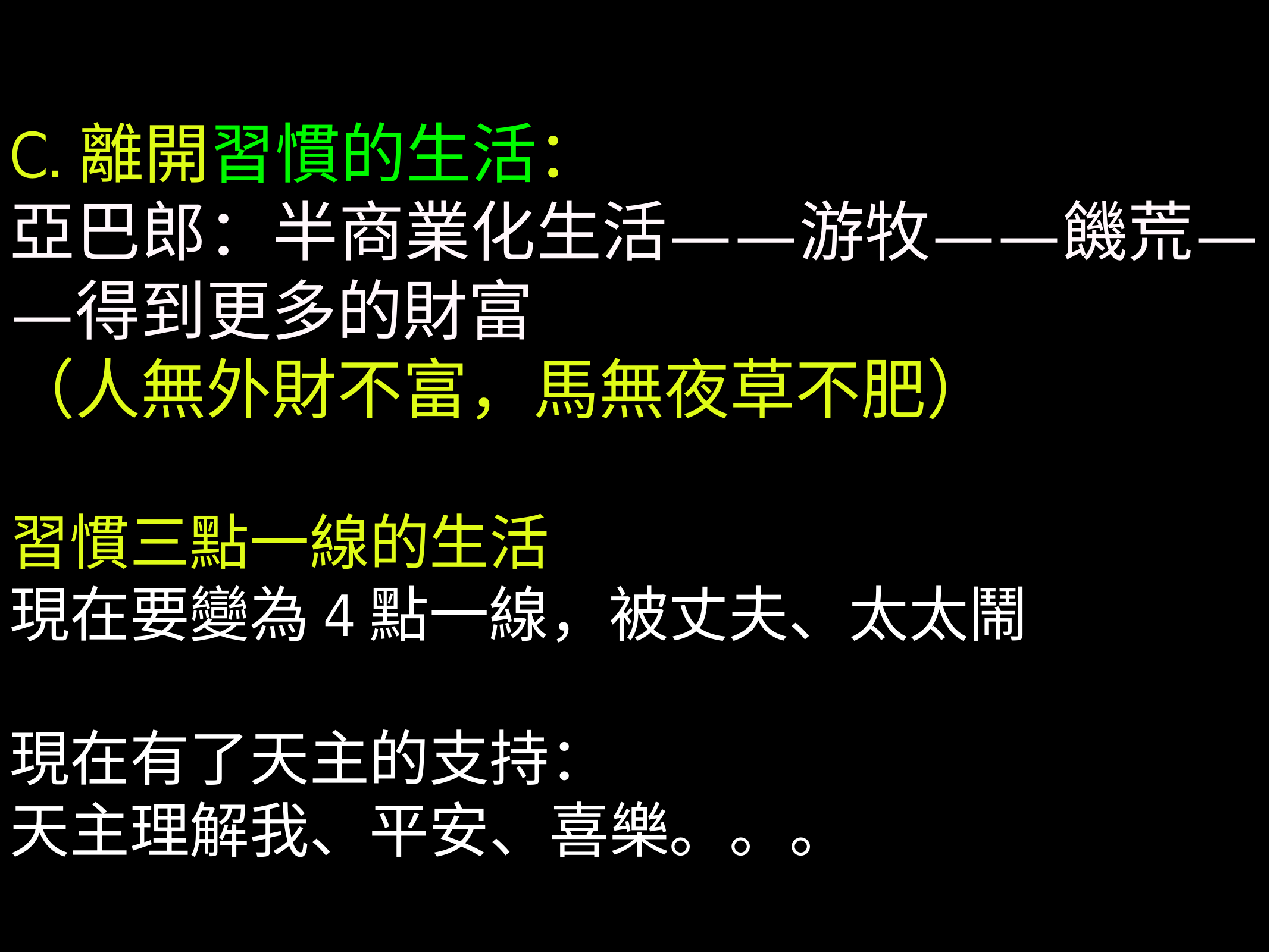

C.離開習慣的生活：
亞巴郎：半商業化生活——游牧——饑荒——得到更多的財富
（人無外財不富，馬無夜草不肥）

習慣三點一線的生活
現在要變為4點一線，被丈夫、太太鬧

現在有了天主的支持：
天主理解我、平安、喜樂。。。